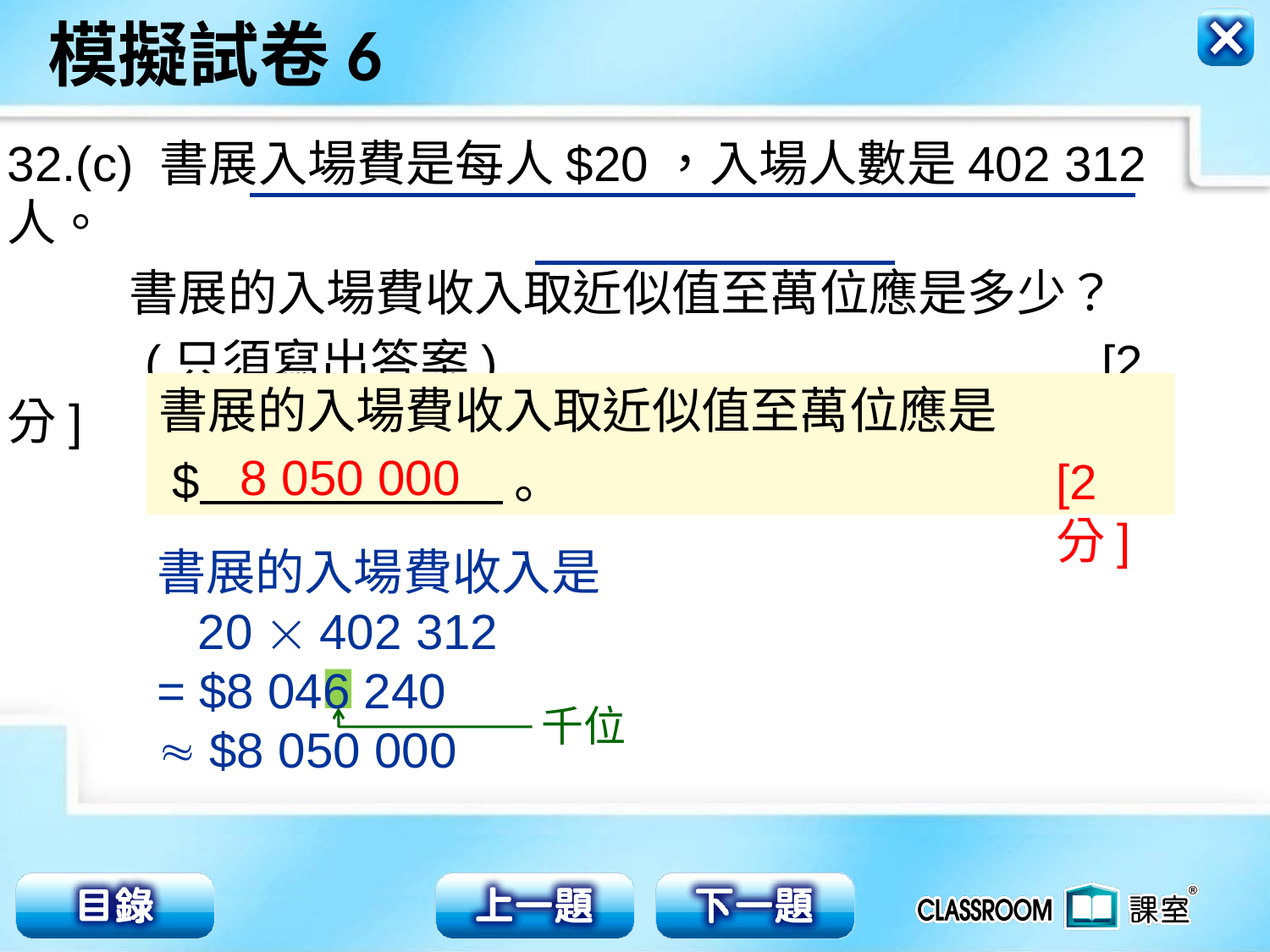

32.(c) 書展入場費是每人$20，入場人數是402 312人。
          書展的入場費收入取近似值至萬位應是多少？
          (只須寫出答案)                                            [2分]
書展的入場費收入取近似值至萬位應是
 $                      。
8 050 000
[2分]
書展的入場費收入是
   20 × 402 312
= $8 046 240
≈ $8 050 000

千位